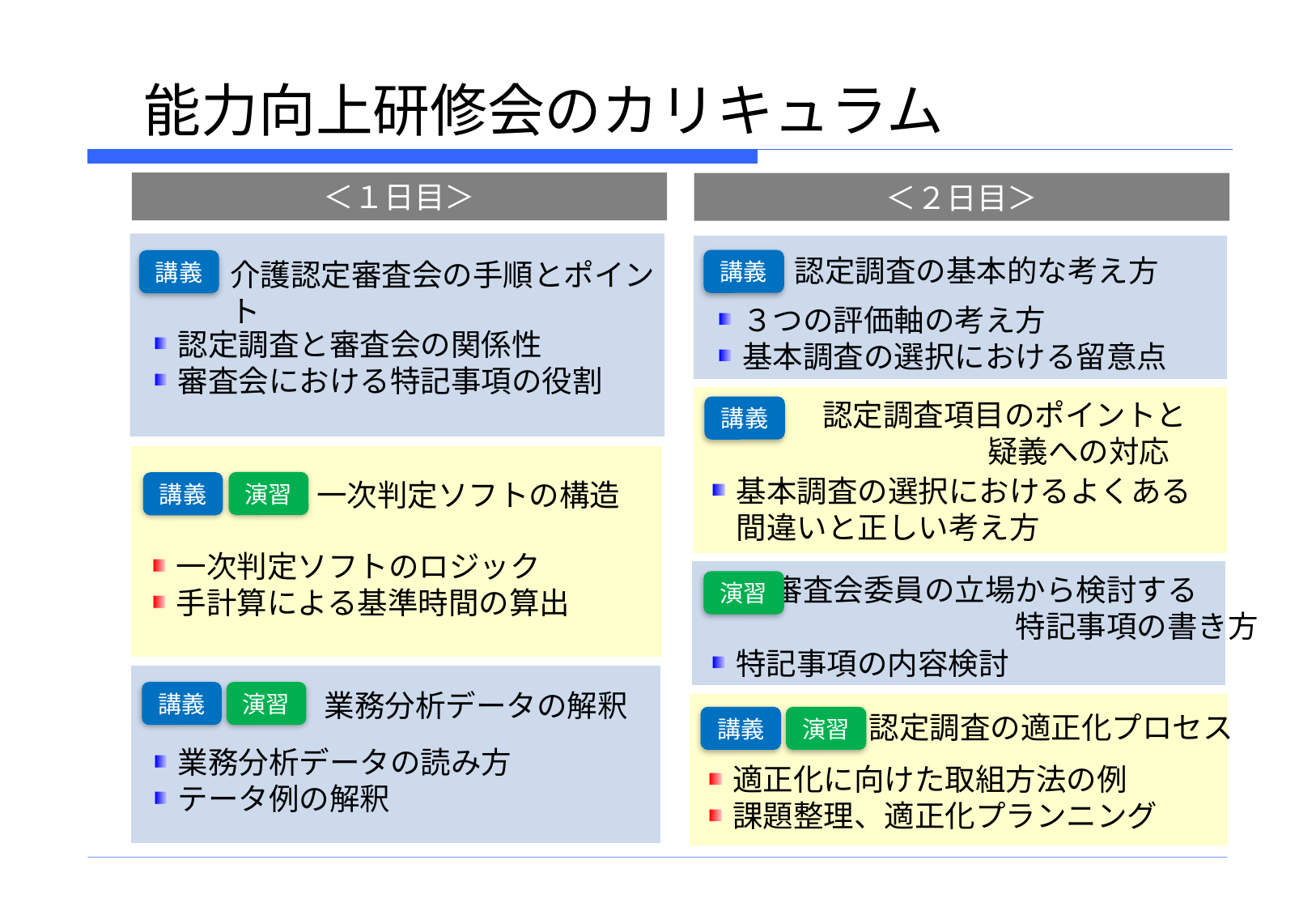

能力向上研修会のカリキュラム
＜１日目＞
＜２日目＞

認定調査の基本的な考え方
講義
３つの評価軸の考え方
基本調査の選択における留意点

介護認定審査会の手順とポイント
講義
認定調査と審査会の関係性
審査会における特記事項の役割

認定調査項目のポイントと
                       疑義への対応
講義

一次判定ソフトの構造
演習
講義
一次判定ソフトのロジック
手計算による基準時間の算出
基本調査の選択におけるよくある間違いと正しい考え方

審査会委員の立場から検討する
　　　　　　　　特記事項の書き方
特記事項の内容検討
演習

業務分析データの解釈
講義
演習

認定調査の適正化プロセス
講義
演習
適正化に向けた取組方法の例
課題整理、適正化プランニング
業務分析データの読み方
テータ例の解釈